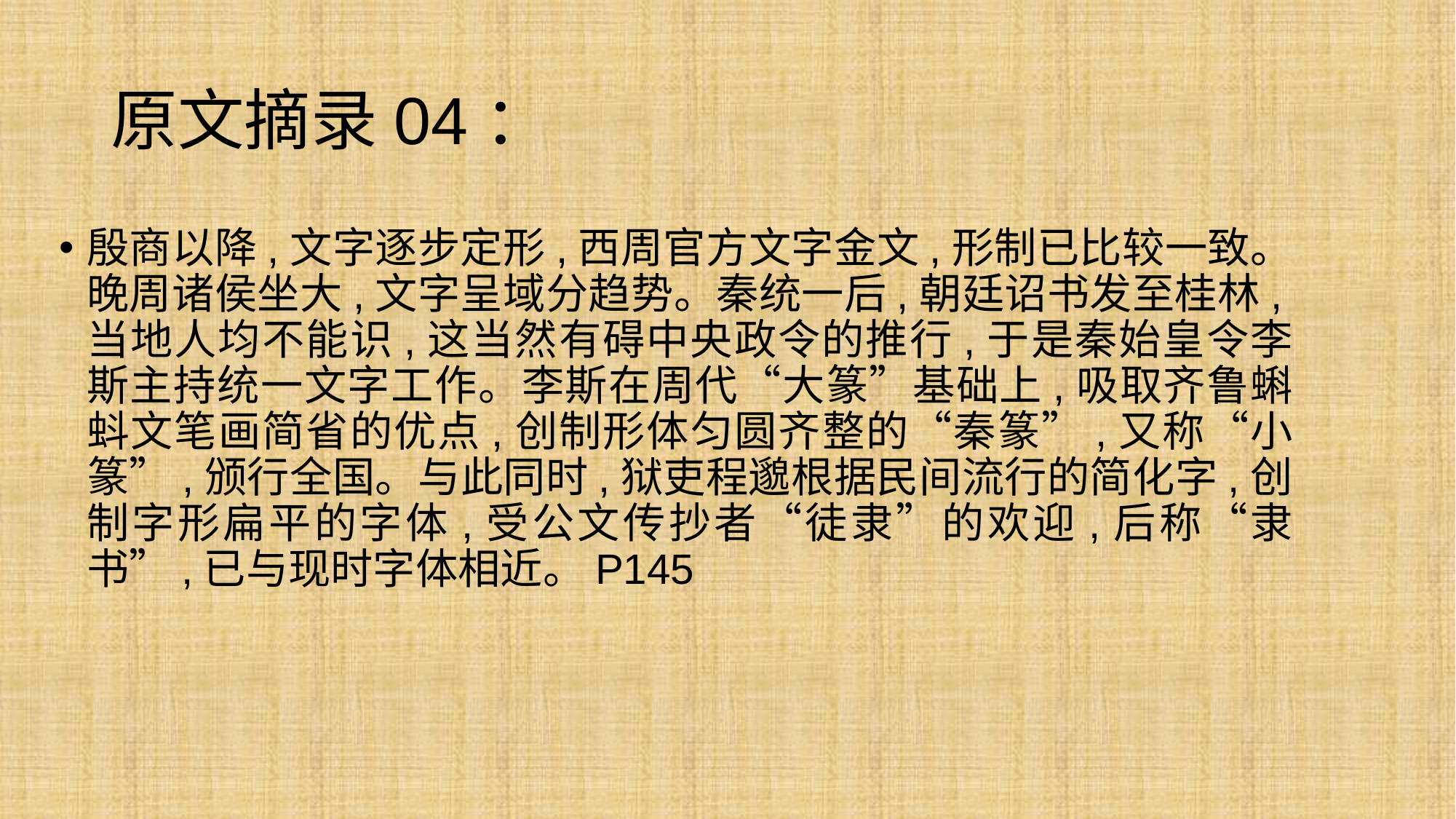

# 原文摘录04：
殷商以降,文字逐步定形,西周官方文字金文,形制已比较一致。晚周诸侯坐大,文字呈域分趋势。秦统一后,朝廷诏书发至桂林,当地人均不能识,这当然有碍中央政令的推行,于是秦始皇令李斯主持统一文字工作。李斯在周代“大篆”基础上,吸取齐鲁蝌蚪文笔画简省的优点,创制形体匀圆齐整的“秦篆”,又称“小篆”,颁行全国。与此同时,狱吏程邈根据民间流行的简化字,创制字形扁平的字体,受公文传抄者“徒隶”的欢迎,后称“隶书”,已与现时字体相近。P145